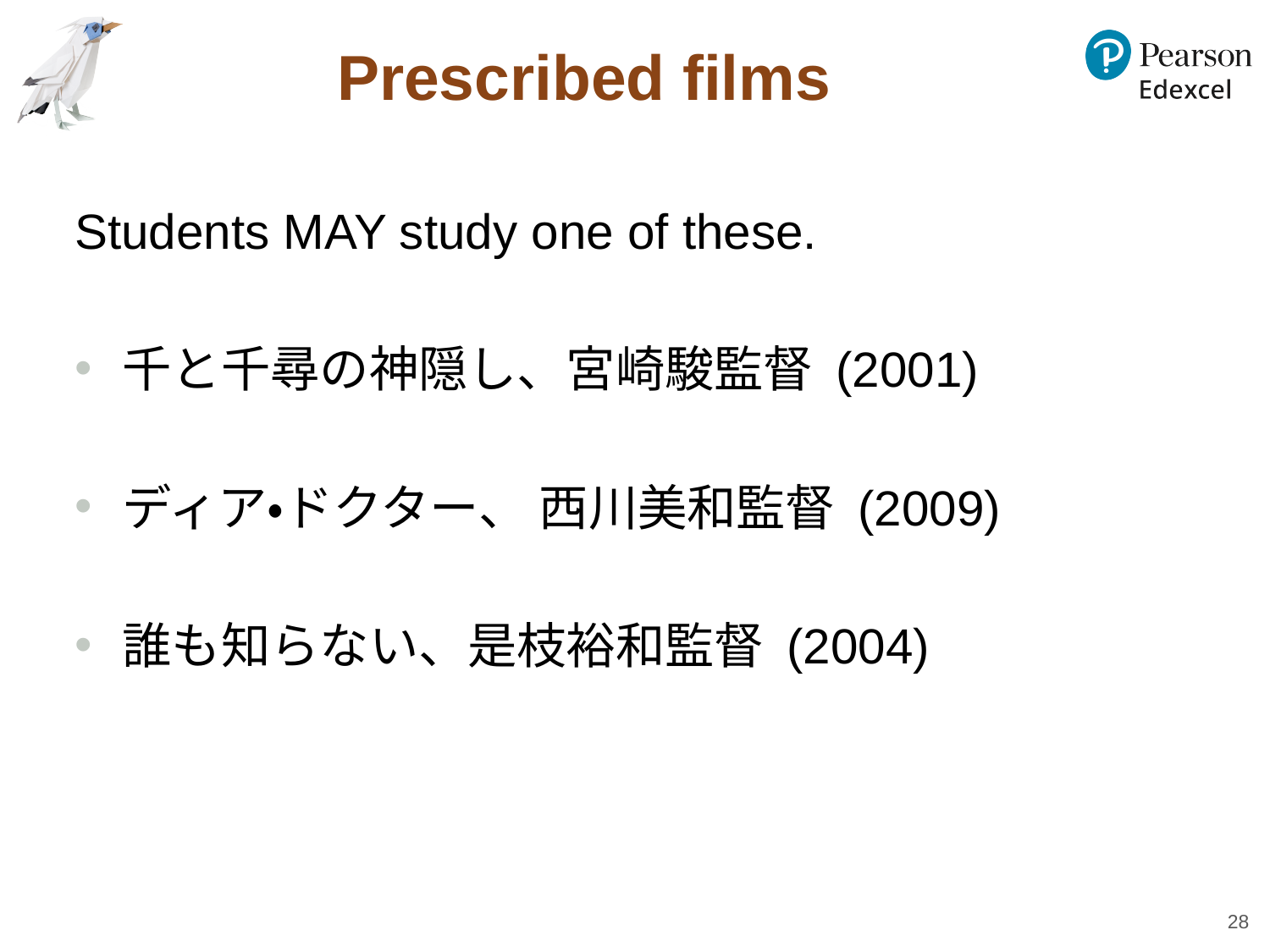

# Prescribed films
Students MAY study one of these.

千と千尋の神隠し、宮崎駿監督 (2001)

ディア・ドクター、 西川美和監督 (2009)

誰も知らない、是枝裕和監督 (2004)